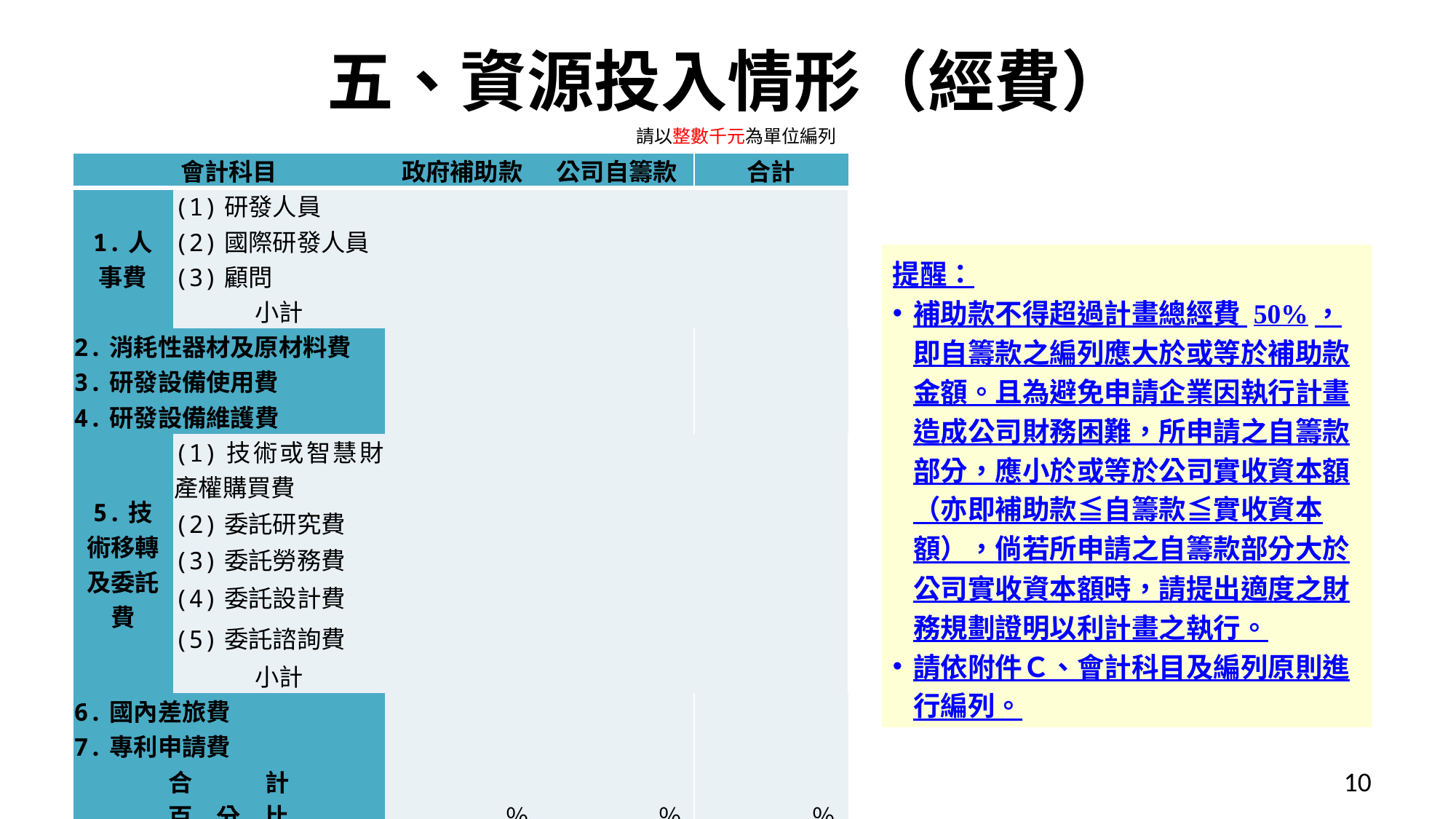

# 五、資源投入情形（經費）
請以整數千元為單位編列
| 會計科目 |  | 政府補助款 | 公司自籌款 | 合計 |
| --- | --- | --- | --- | --- |
| 1.人事費 | (1)研發人員 |  |  |  |
|  | (2)國際研發人員 |  |  |  |
|  | (3)顧問 |  |  |  |
|  | 小計 |  |  |  |
| 2.消耗性器材及原材料費 |  |  |  |  |
| 3.研發設備使用費 |  |  |  |  |
| 4.研發設備維護費 |  |  |  |  |
| 5.技術移轉及委託費 | (1)技術或智慧財產權購買費 |  |  |  |
|  | (2)委託研究費 |  |  |  |
|  | (3)委託勞務費 |  |  |  |
|  | (4)委託設計費 |  |  |  |
|  | (5)委託諮詢費 |  |  |  |
|  | 小計 |  |  |  |
| 6.國內差旅費 |  |  |  |  |
| 7.專利申請費 |  |  |  |  |
| 合　　　計 |  |  |  |  |
| 百　分　比 |  | ％ | ％ | ％ |
提醒：
補助款不得超過計畫總經費 50%，即自籌款之編列應大於或等於補助款金額。且為避免申請企業因執行計畫造成公司財務困難，所申請之自籌款部分，應小於或等於公司實收資本額（亦即補助款≦自籌款≦實收資本額），倘若所申請之自籌款部分大於公司實收資本額時，請提出適度之財務規劃證明以利計畫之執行。
請依附件Ｃ、會計科目及編列原則進行編列。
10